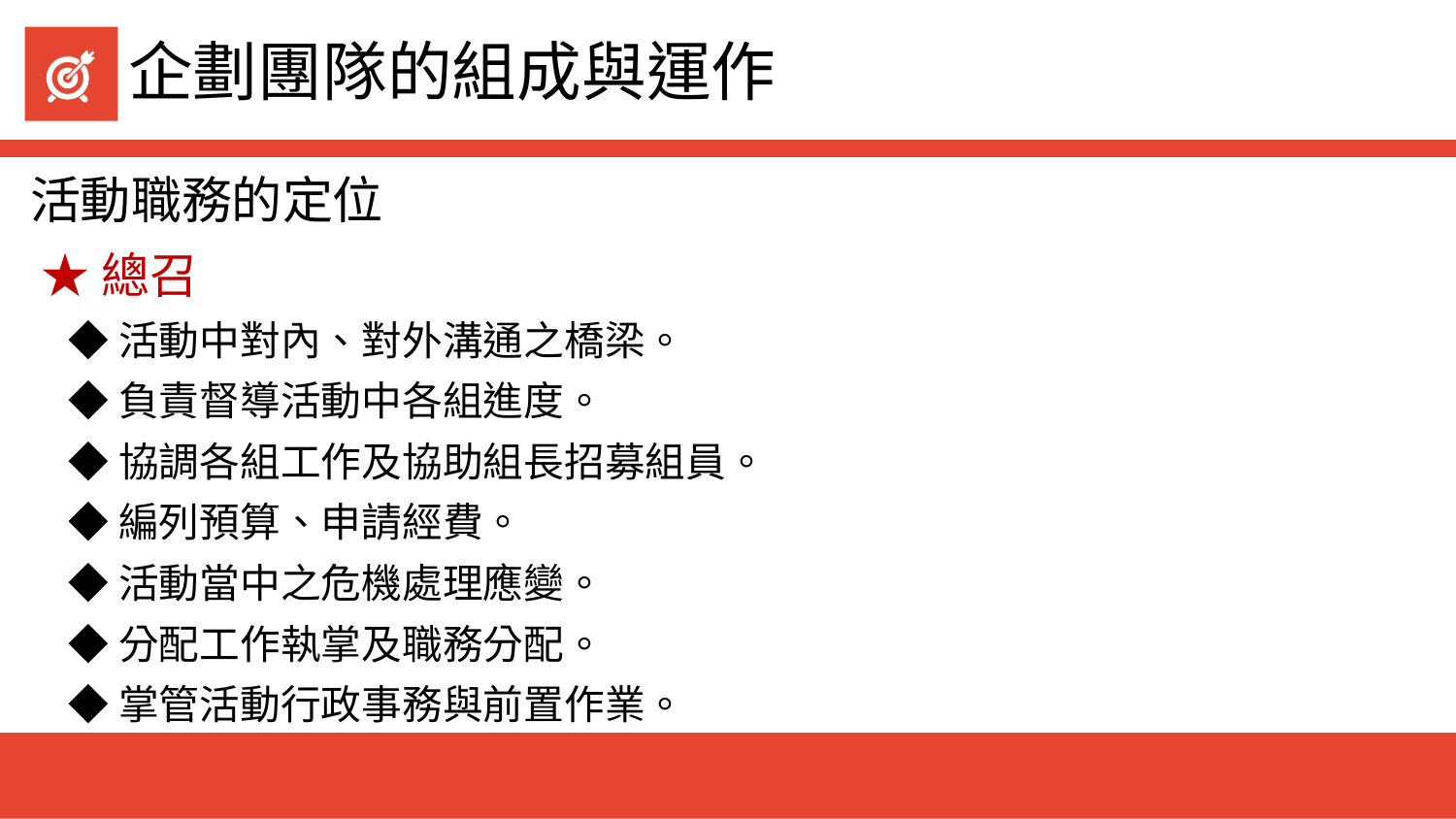

# 企劃團隊的組成與運作

活動職務的定位
★總召
   ◆活動中對內、對外溝通之橋梁。
   ◆負責督導活動中各組進度。
   ◆協調各組工作及協助組長招募組員。
   ◆編列預算、申請經費。
   ◆活動當中之危機處理應變。
   ◆分配工作執掌及職務分配。
   ◆掌管活動行政事務與前置作業。